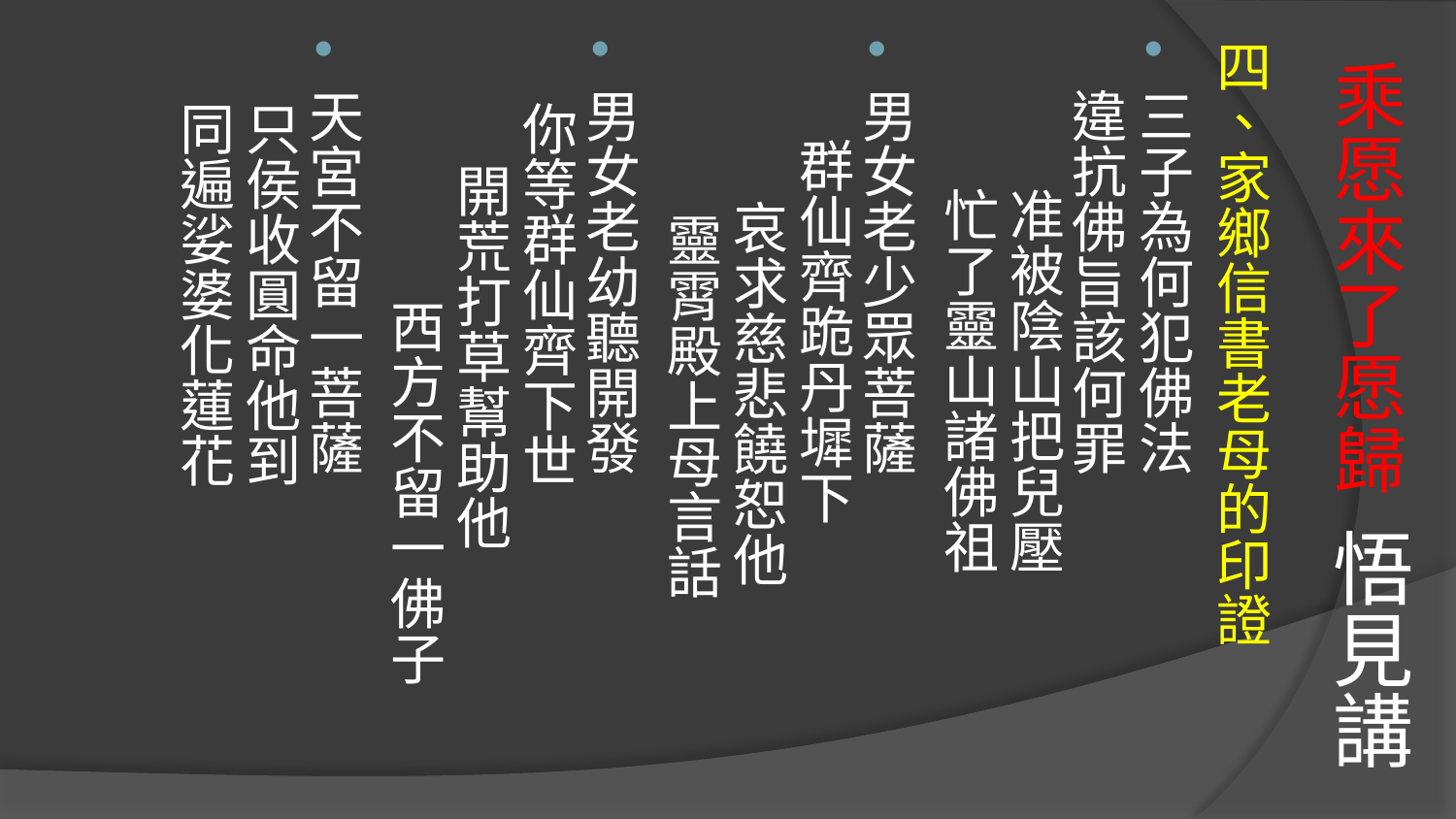

四、家鄉信書老母的印證
三子為何犯佛法                        違抗佛旨該何罪                                 准被陰山把兒壓                         忙了靈山諸佛祖
男女老少眾菩薩                             群仙齊跪丹墀下                              哀求慈悲饒恕他                          靈霄殿上母言話
男女老幼聽開發                          你等群仙齊下世                              開荒打草幫助他                                    西方不留一佛子
天宮不留一菩薩                          只侯收圓命他到                         同遍娑婆化蓮花

# 乘愿來了愿歸  悟見講